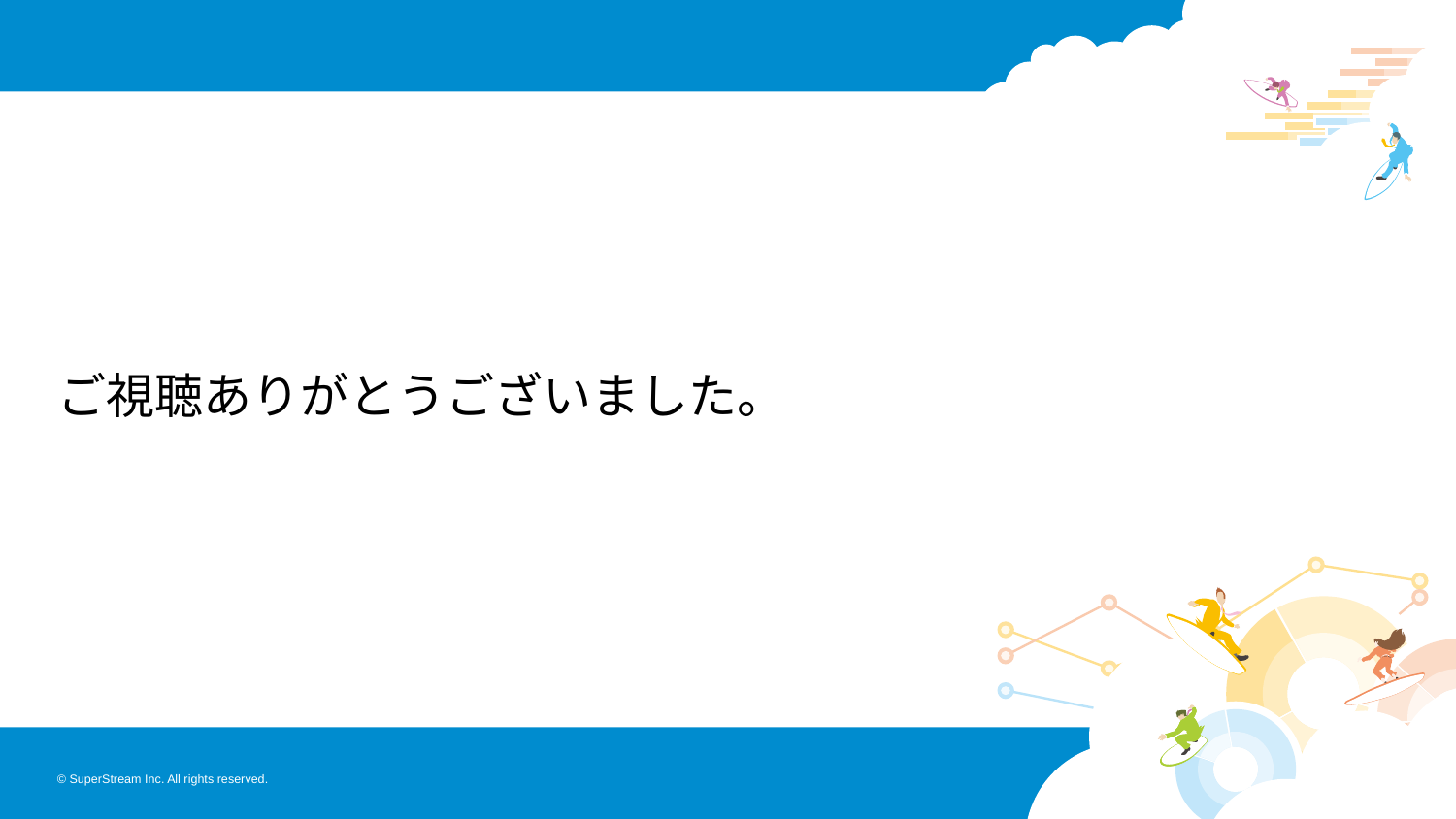

ご視聴ありがとうございました。
© SuperStream Inc. All rights reserved.
60